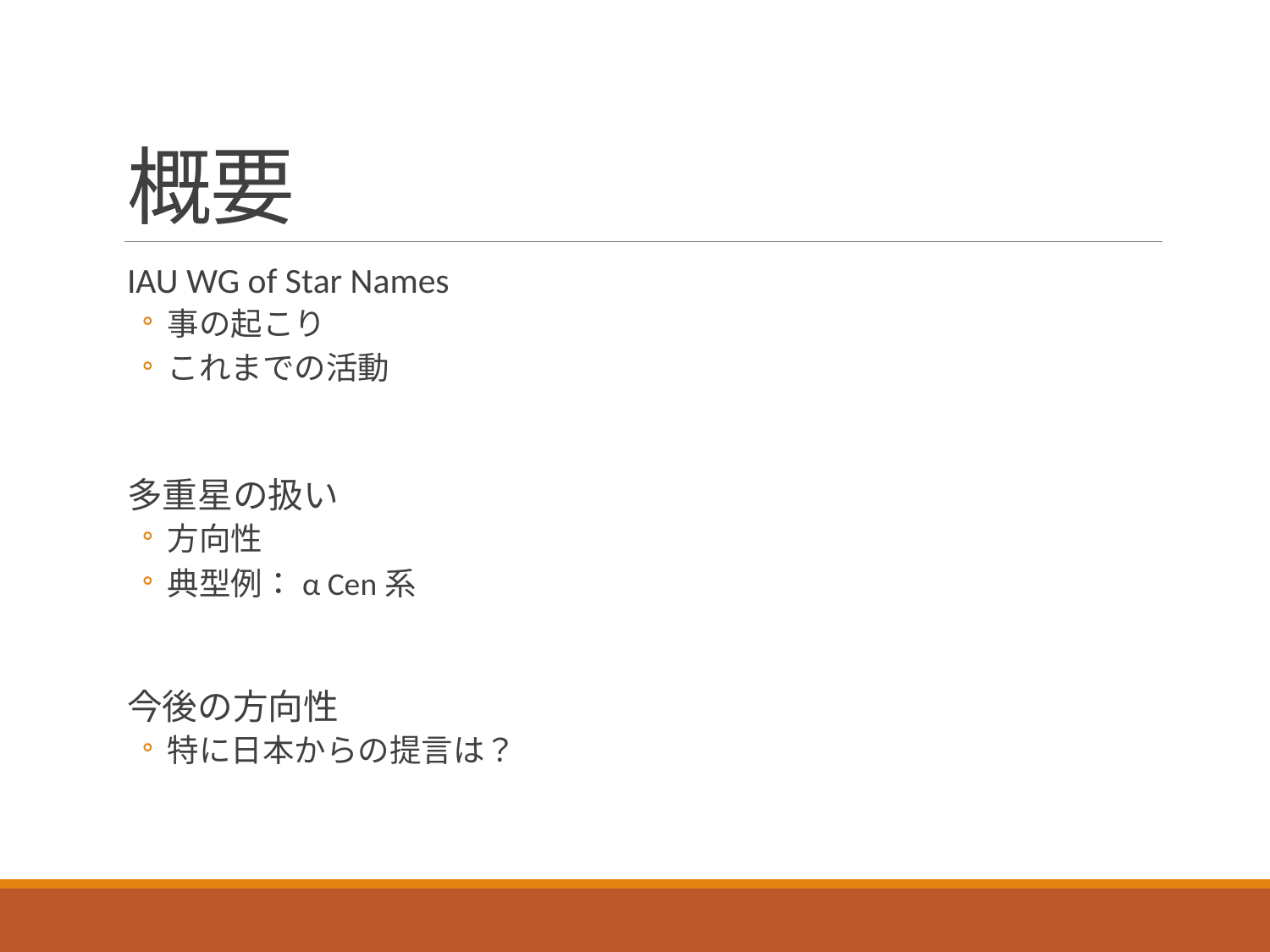

# 概要
IAU WG of Star Names
事の起こり
これまでの活動

多重星の扱い
方向性
典型例：α Cen系

今後の方向性
特に日本からの提言は？